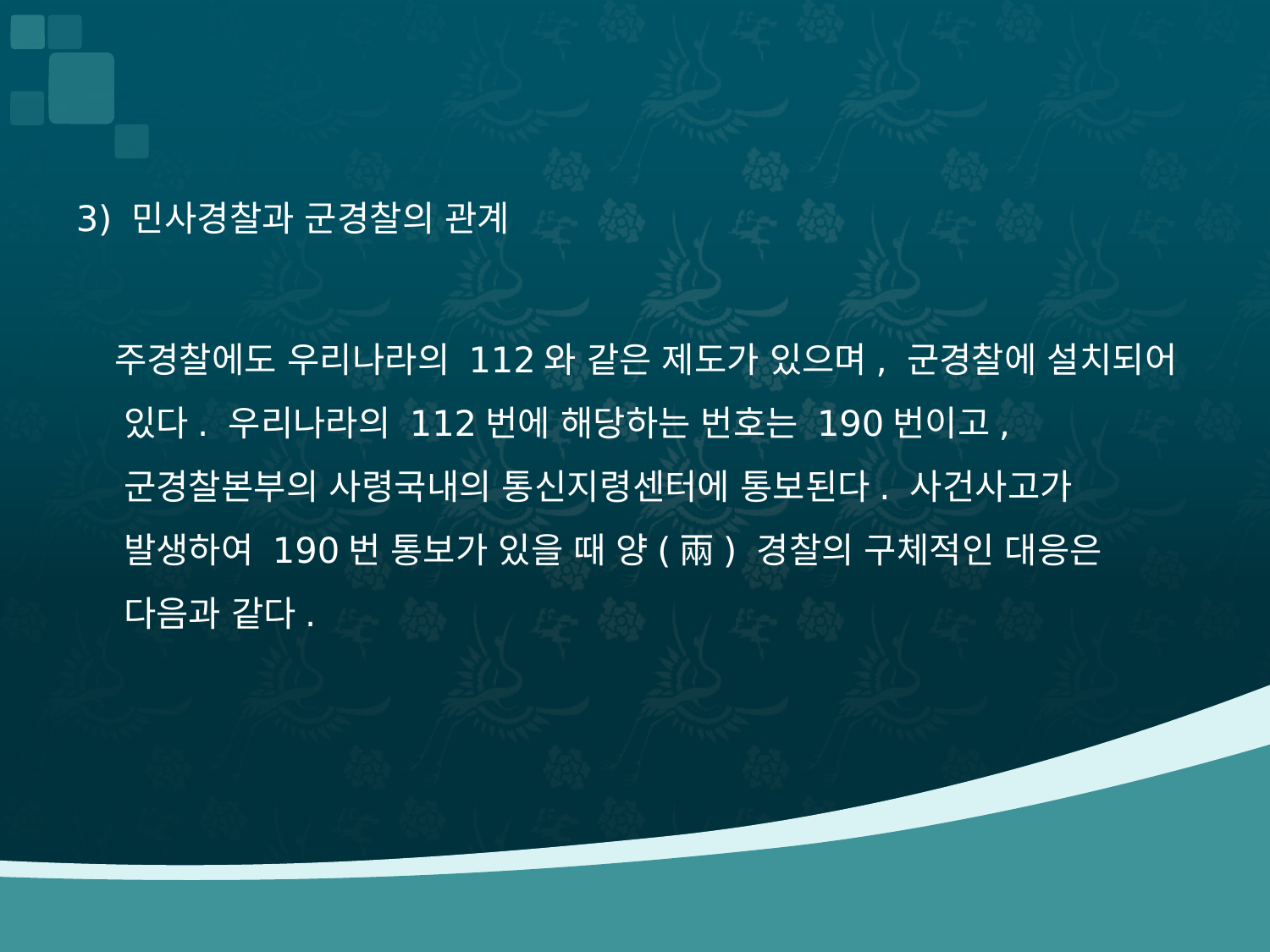

#
3) 민사경찰과 군경찰의 관계

   주경찰에도 우리나라의 112와 같은 제도가 있으며, 군경찰에 설치되어 있다. 우리나라의 112번에 해당하는 번호는 190번이고, 군경찰본부의 사령국내의 통신지령센터에 통보된다. 사건사고가 발생하여 190번 통보가 있을 때 양(兩) 경찰의 구체적인 대응은 다음과 같다.